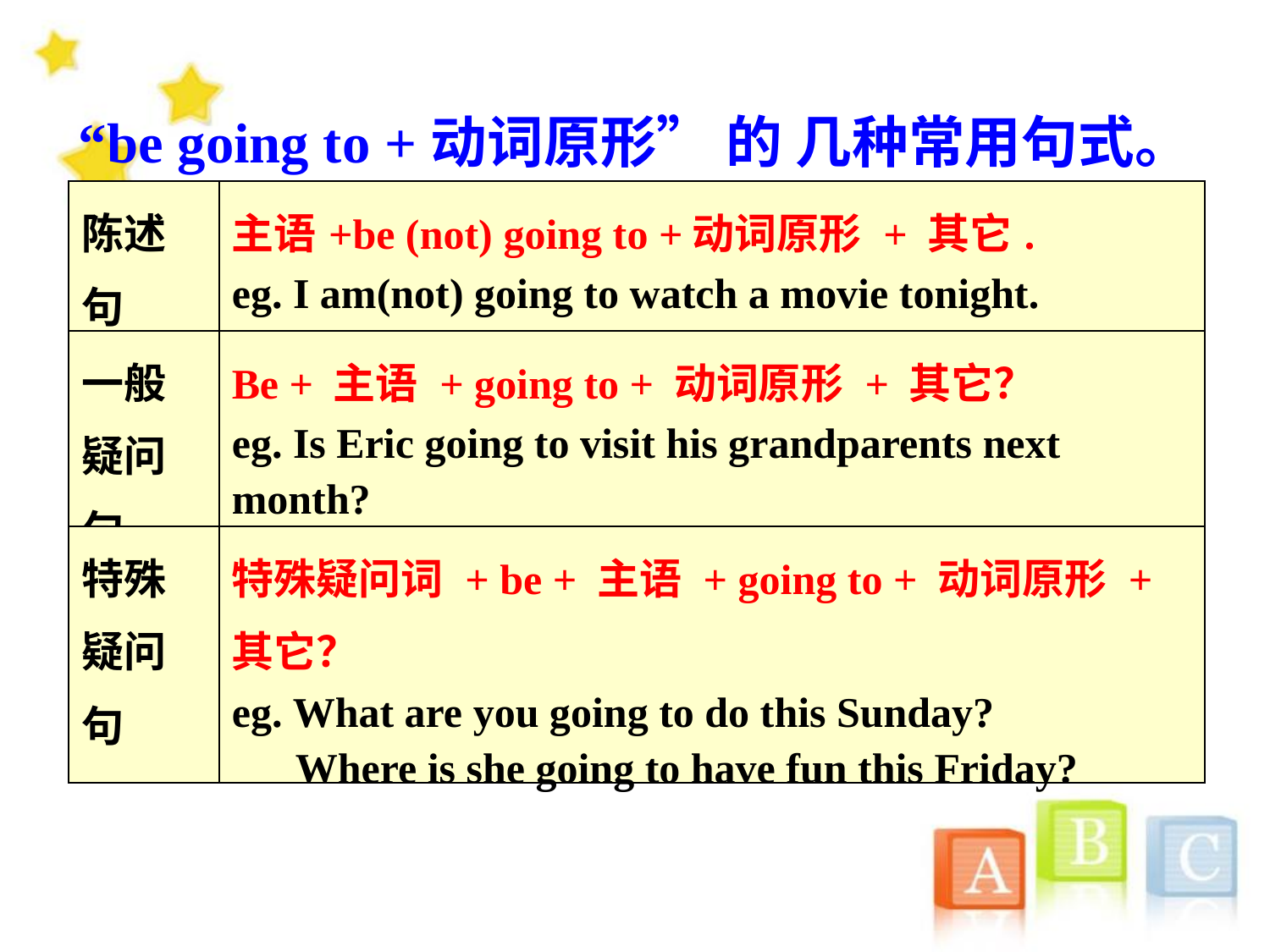

“be going to +动词原形” 的 几种常用句式。
| 陈述句 | 主语+be (not) going to +动词原形 + 其它. eg. I am(not) going to watch a movie tonight. |
| --- | --- |
| 一般疑问句 | Be + 主语 + going to + 动词原形 + 其它？ eg. Is Eric going to visit his grandparents next month? |
| 特殊疑问句 | 特殊疑问词 + be + 主语 + going to + 动词原形 + 其它？ eg. What are you going to do this Sunday? Where is she going to have fun this Friday? |